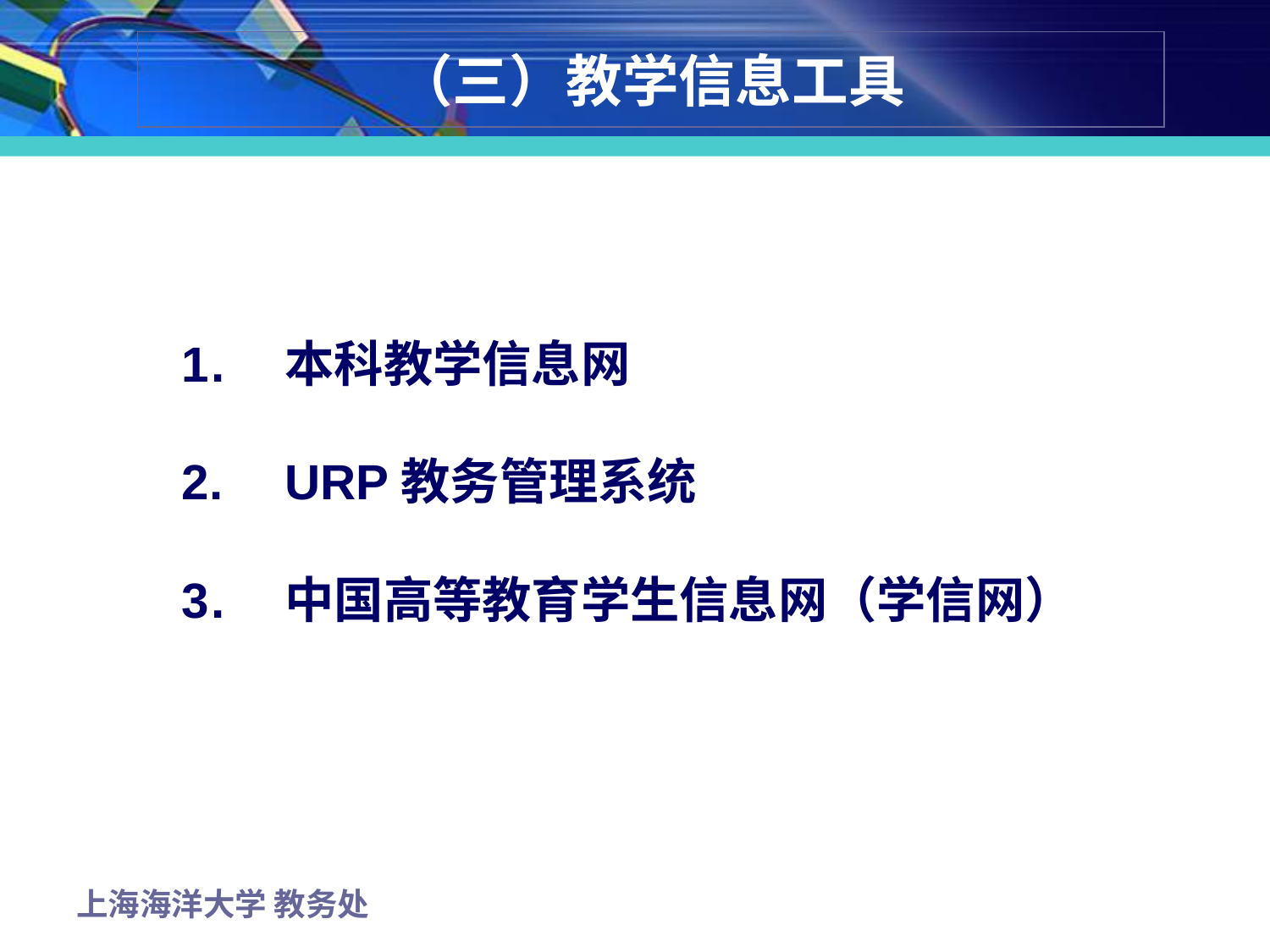

（三）教学信息工具
本科教学信息网

URP教务管理系统

中国高等教育学生信息网（学信网）

上海海洋大学 教务处